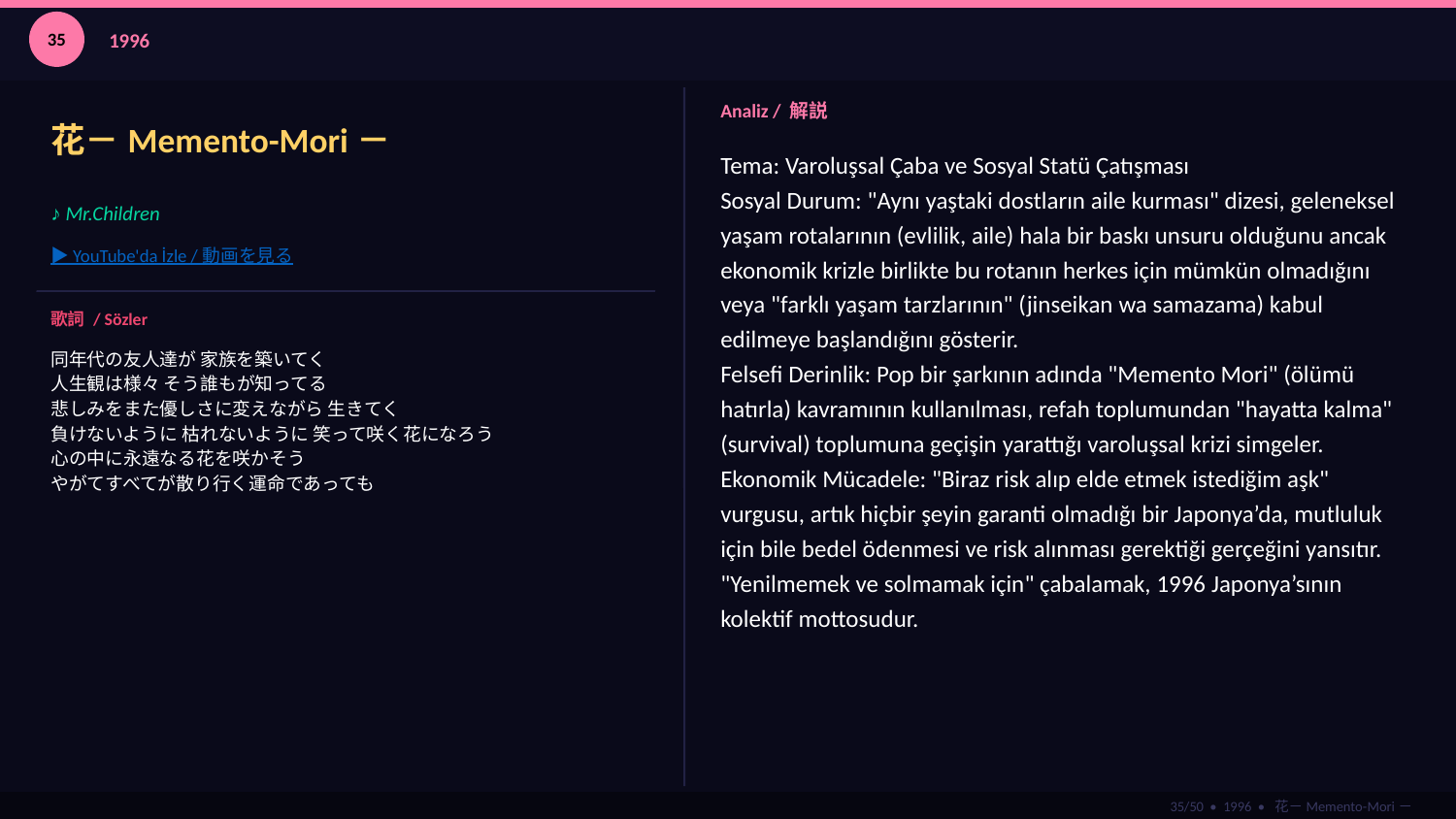

35
1996
花－Memento-Mori－

Analiz / 解説
Tema: Varoluşsal Çaba ve Sosyal Statü Çatışması
Sosyal Durum: "Aynı yaştaki dostların aile kurması" dizesi, geleneksel yaşam rotalarının (evlilik, aile) hala bir baskı unsuru olduğunu ancak ekonomik krizle birlikte bu rotanın herkes için mümkün olmadığını veya "farklı yaşam tarzlarının" (jinseikan wa samazama) kabul edilmeye başlandığını gösterir.
Felsefi Derinlik: Pop bir şarkının adında "Memento Mori" (ölümü hatırla) kavramının kullanılması, refah toplumundan "hayatta kalma" (survival) toplumuna geçişin yarattığı varoluşsal krizi simgeler.
Ekonomik Mücadele: "Biraz risk alıp elde etmek istediğim aşk" vurgusu, artık hiçbir şeyin garanti olmadığı bir Japonya’da, mutluluk için bile bedel ödenmesi ve risk alınması gerektiği gerçeğini yansıtır. "Yenilmemek ve solmamak için" çabalamak, 1996 Japonya’sının kolektif mottosudur.
♪ Mr.Children
▶ YouTube'da İzle / 動画を見る

歌詞 / Sözler
同年代の友人達が 家族を築いてく
人生観は様々 そう誰もが知ってる
悲しみをまた優しさに変えながら 生きてく
負けないように 枯れないように 笑って咲く花になろう
心の中に永遠なる花を咲かそう
やがてすべてが散り行く運命であっても

35/50  •  1996  •  花－Memento-Mori－